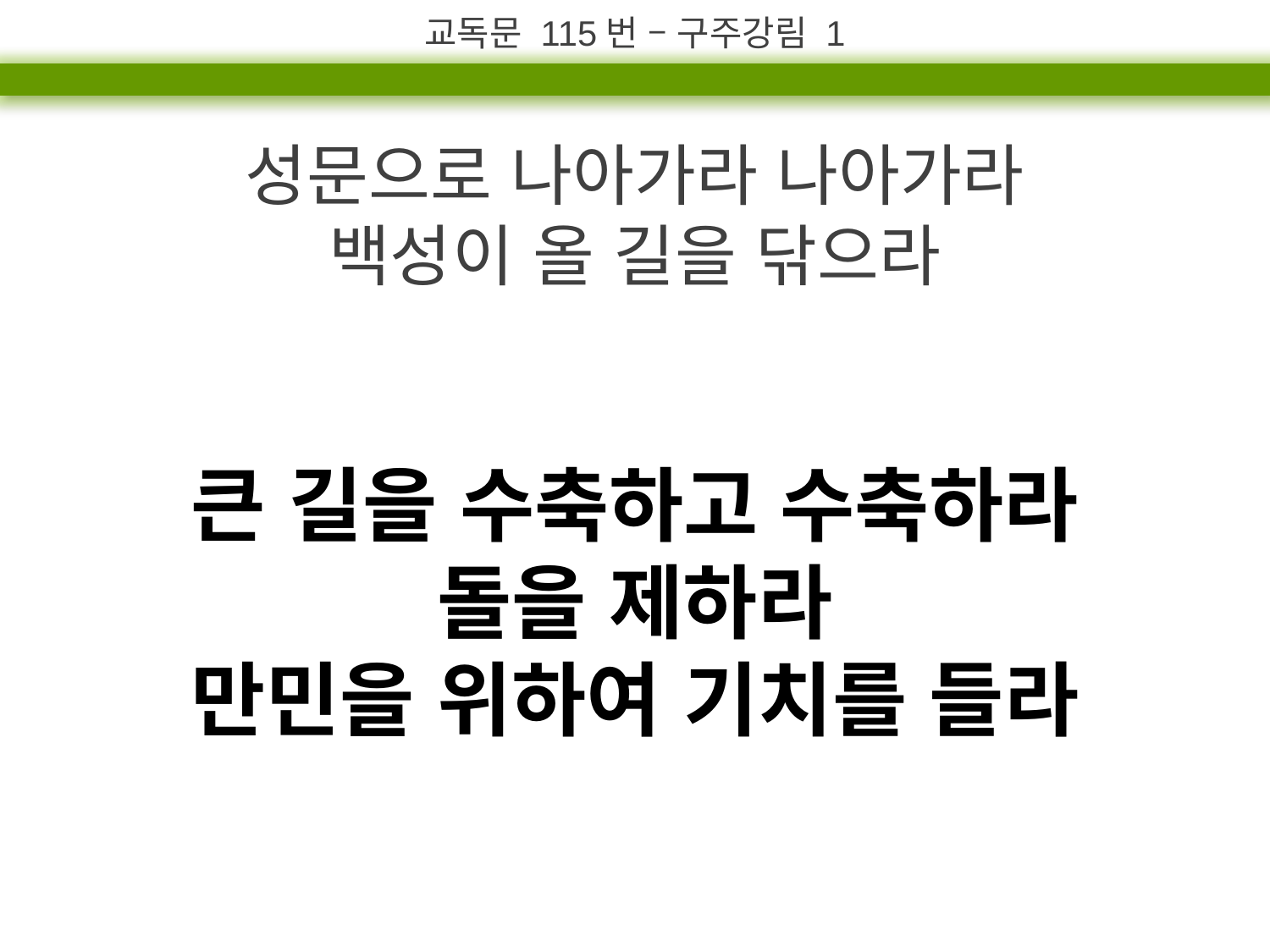

교독문 115번 – 구주강림 1

성문으로 나아가라 나아가라
백성이 올 길을 닦으라
큰 길을 수축하고 수축하라
돌을 제하라
만민을 위하여 기치를 들라